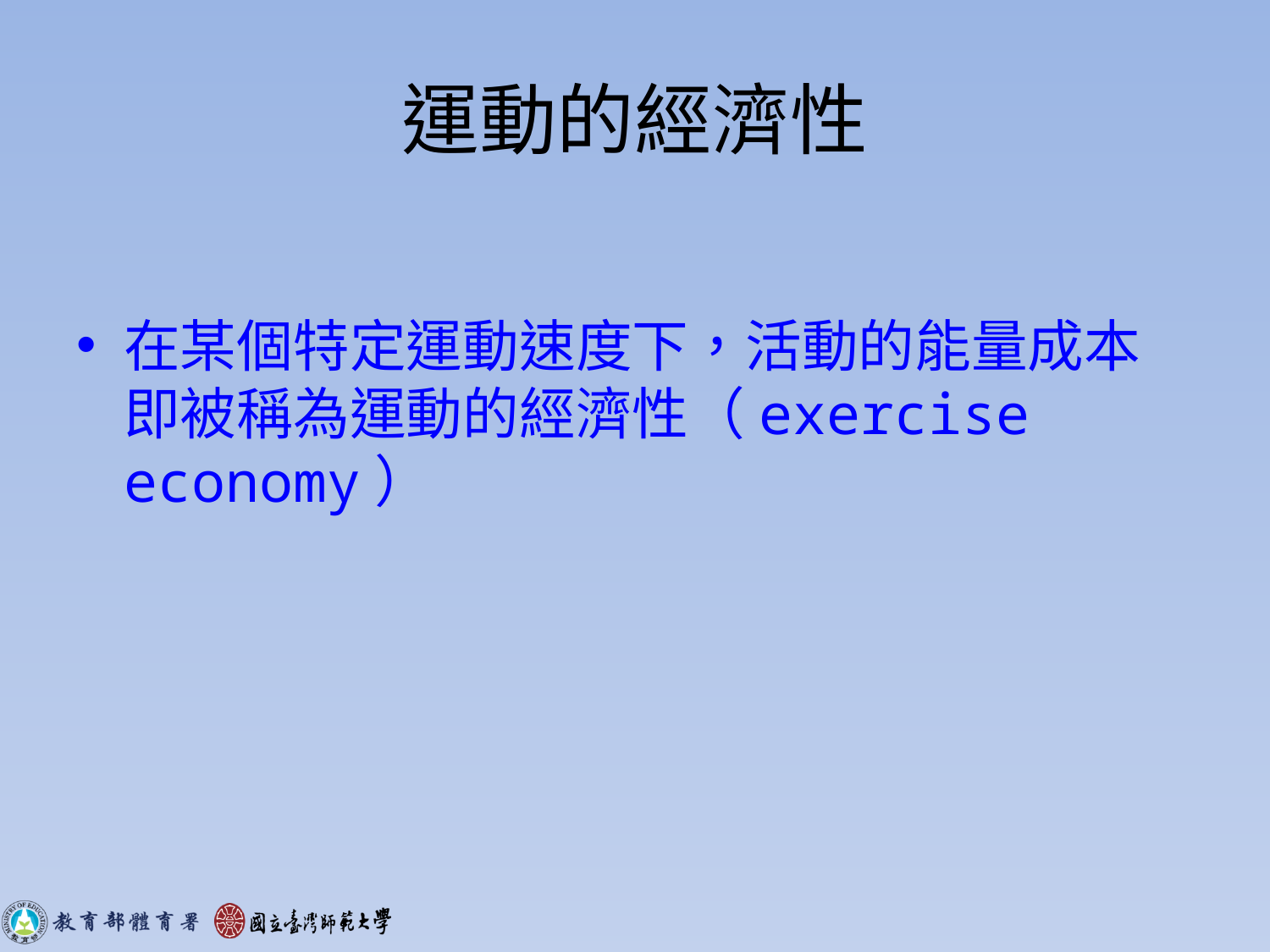

# 運動的經濟性

在某個特定運動速度下，活動的能量成本即被稱為運動的經濟性（exercise economy）